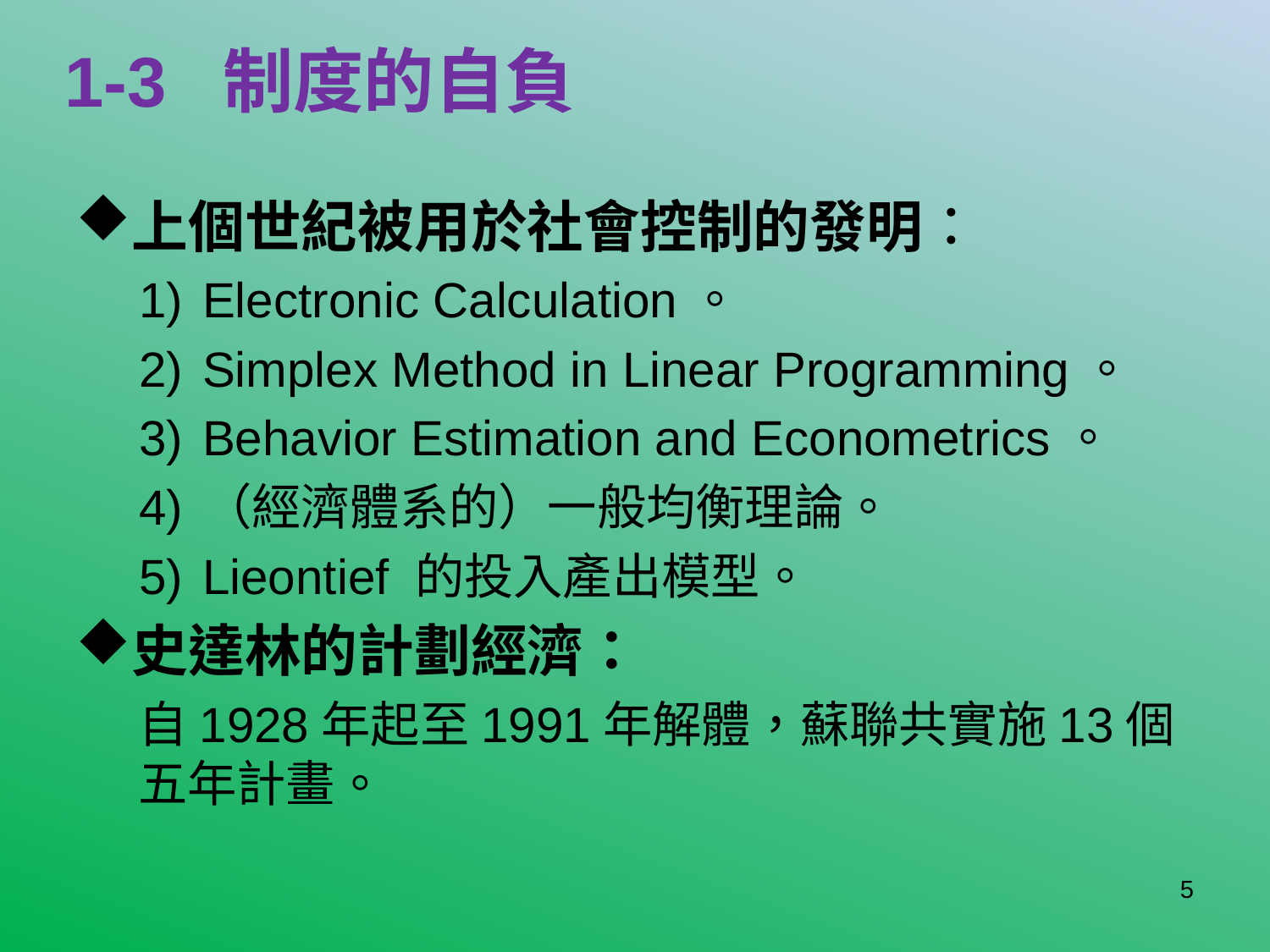

# 1-3  制度的自負
上個世紀被用於社會控制的發明：
Electronic Calculation。
Simplex Method in Linear Programming。
Behavior Estimation and Econometrics。
（經濟體系的）一般均衡理論。
Lieontief 的投入產出模型。
史達林的計劃經濟：
自1928年起至1991年解體，蘇聯共實施13個五年計畫。
5